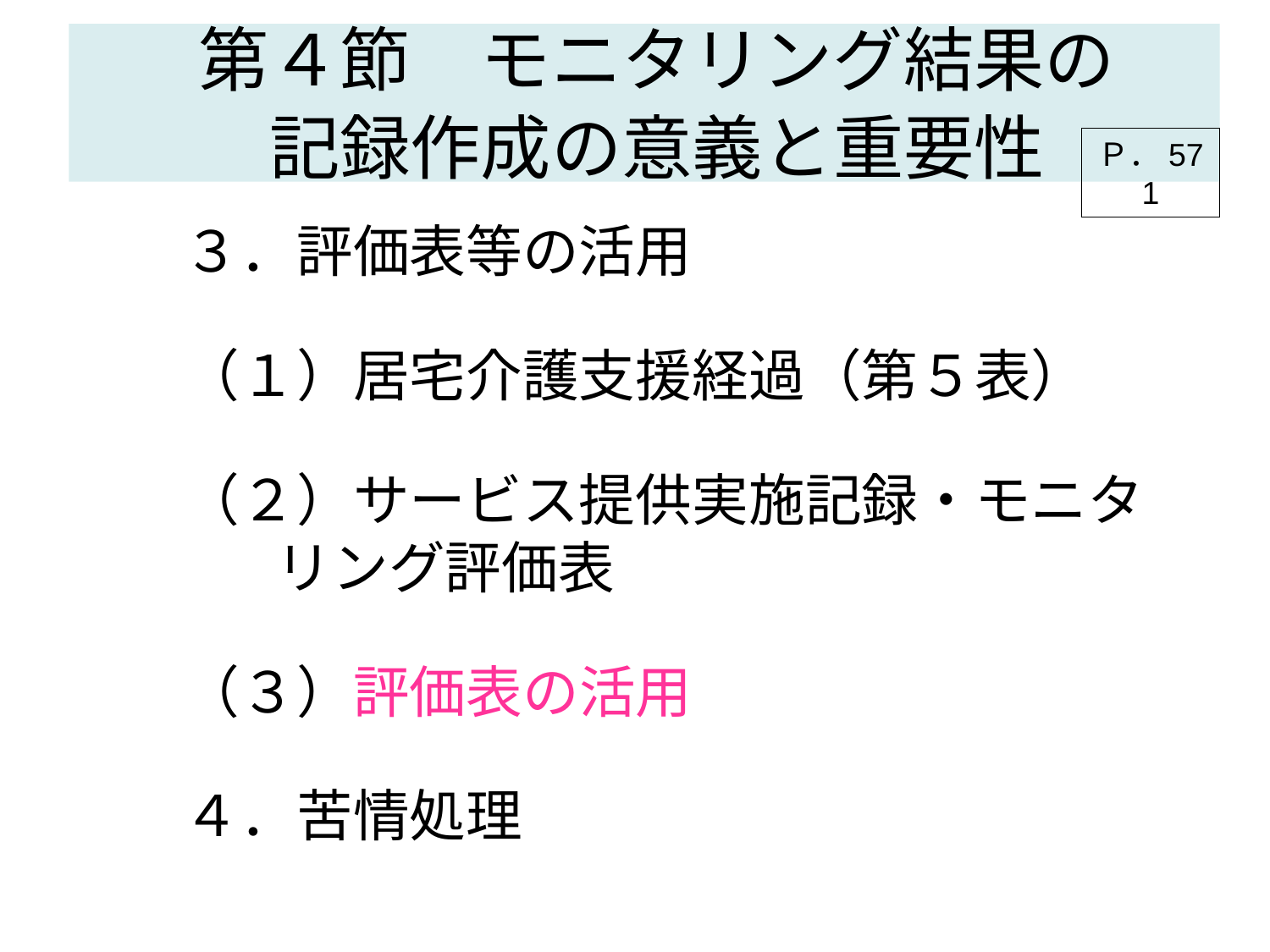

第４節　モニタリング結果の
記録作成の意義と重要性
Ｐ．571
３．評価表等の活用
（１）居宅介護支援経過（第５表）
（２）サービス提供実施記録・モニタリング評価表
（３）評価表の活用
４．苦情処理